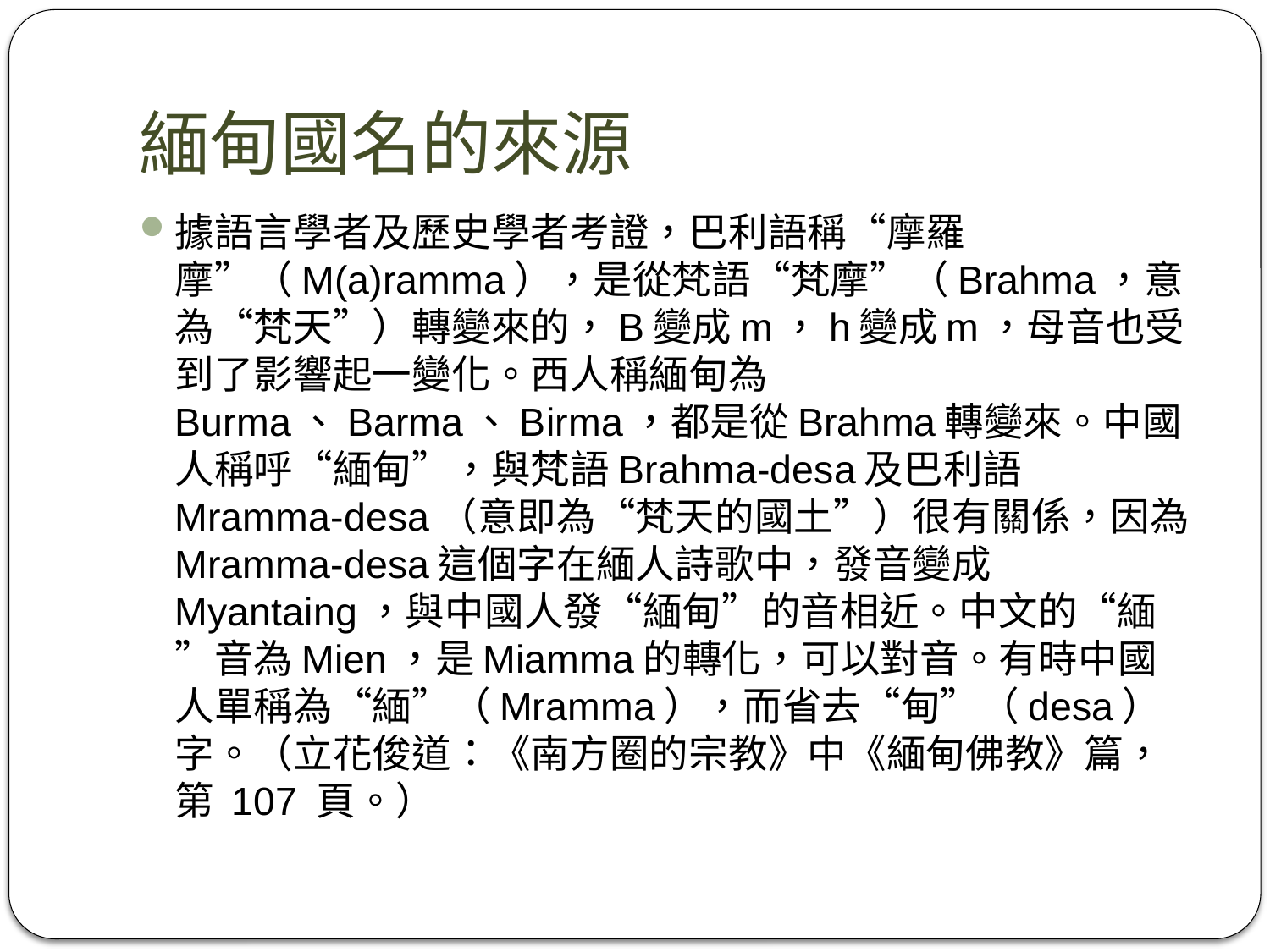

# 緬甸國名的來源
據語言學者及歷史學者考證，巴利語稱“摩羅摩”（M(a)ramma），是從梵語“梵摩”（Brahma，意為“梵天”）轉變來的，B變成m，h變成m，母音也受到了影響起一變化。西人稱緬甸為Burma、Barma、Birma，都是從Brahma轉變來。中國人稱呼“緬甸”，與梵語Brahma-desa及巴利語Mramma-desa（意即為“梵天的國土”）很有關係，因為Mramma-desa這個字在緬人詩歌中，發音變成Myantaing，與中國人發“緬甸”的音相近。中文的“緬”音為Mien，是Miamma的轉化，可以對音。有時中國人單稱為“緬”（Mramma），而省去“甸”（desa）字。（立花俊道：《南方圈的宗教》中《緬甸佛教》篇，第 107 頁。）